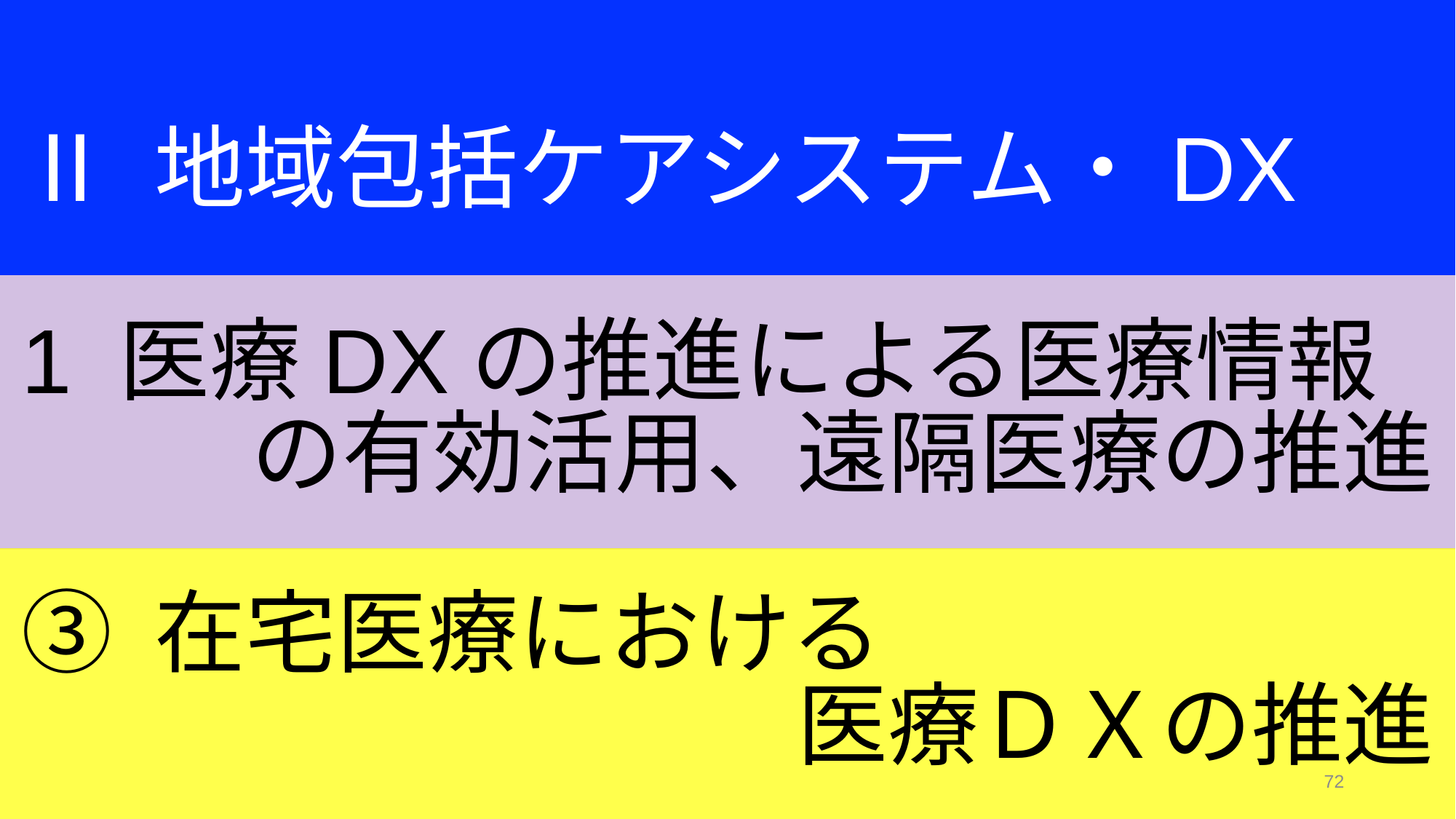

Ⅱ 地域包括ケアシステム・DX
1 医療DXの推進による医療情報
の有効活用、遠隔医療の推進
③ 在宅医療における
医療ＤＸの推進
72